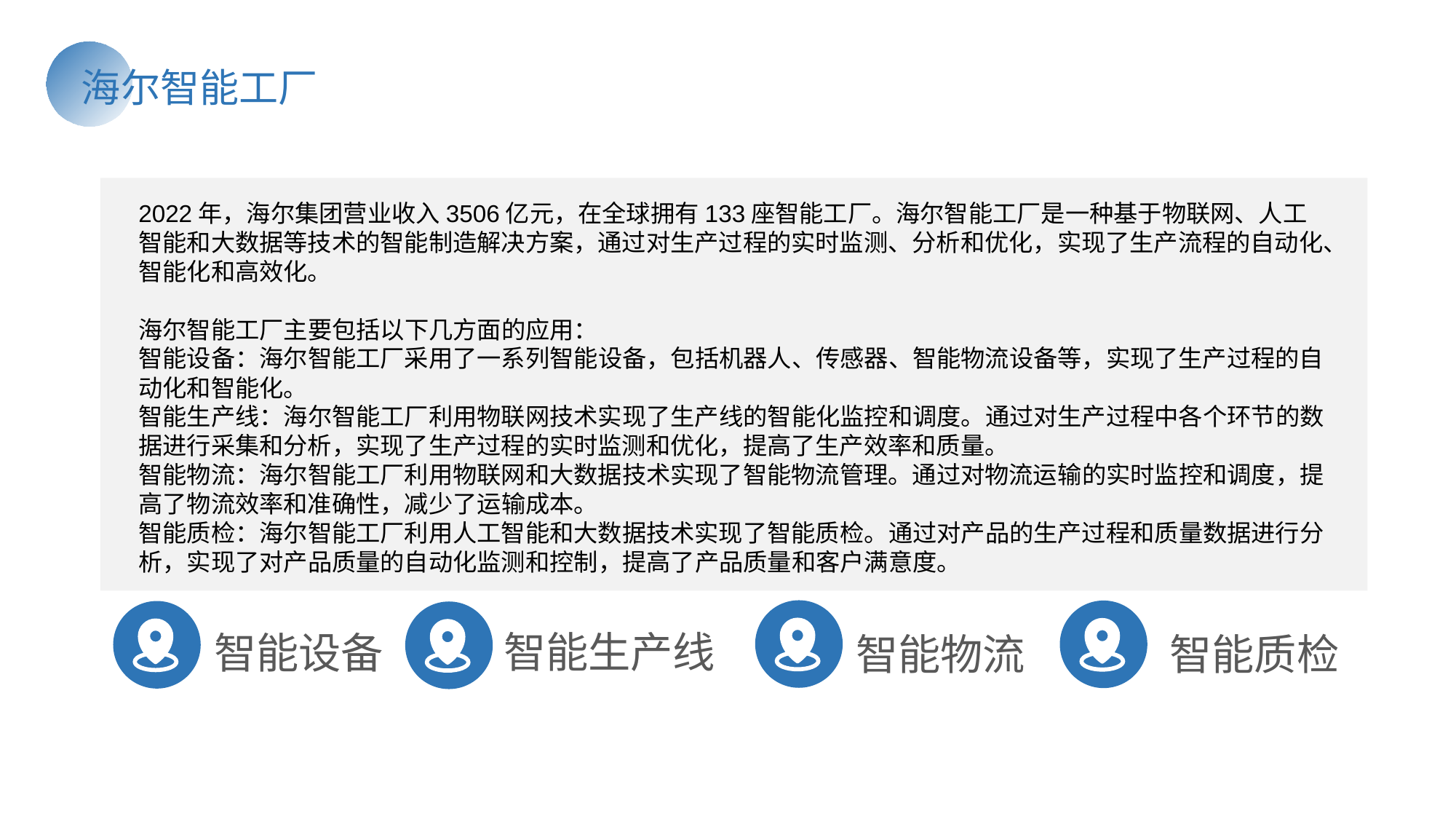

海尔智能工厂

2022年，海尔集团营业收入3506亿元，在全球拥有133座智能工厂。海尔智能工厂是一种基于物联网、人工智能和大数据等技术的智能制造解决方案，通过对生产过程的实时监测、分析和优化，实现了生产流程的自动化、智能化和高效化。

海尔智能工厂主要包括以下几方面的应用：
智能设备：海尔智能工厂采用了一系列智能设备，包括机器人、传感器、智能物流设备等，实现了生产过程的自动化和智能化。
智能生产线：海尔智能工厂利用物联网技术实现了生产线的智能化监控和调度。通过对生产过程中各个环节的数据进行采集和分析，实现了生产过程的实时监测和优化，提高了生产效率和质量。
智能物流：海尔智能工厂利用物联网和大数据技术实现了智能物流管理。通过对物流运输的实时监控和调度，提高了物流效率和准确性，减少了运输成本。
智能质检：海尔智能工厂利用人工智能和大数据技术实现了智能质检。通过对产品的生产过程和质量数据进行分析，实现了对产品质量的自动化监测和控制，提高了产品质量和客户满意度。
智能生产线

智能设备

智能物流
智能质检